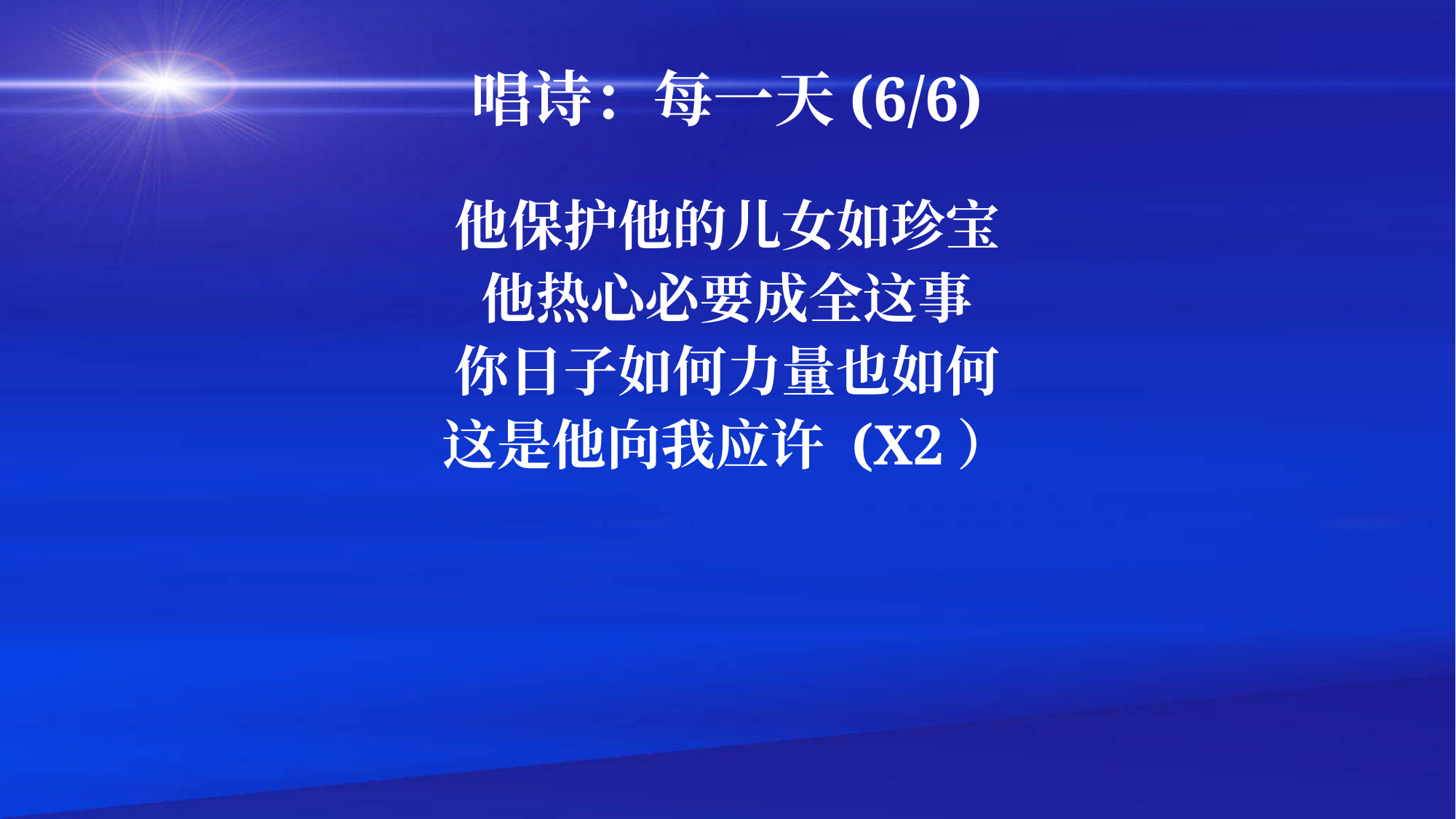

# 唱诗：每一天(6/6)
他保护他的儿女如珍宝​
他热心必要成全这事​
你日子如何力量也如何​
这是他向我应许 (X2）